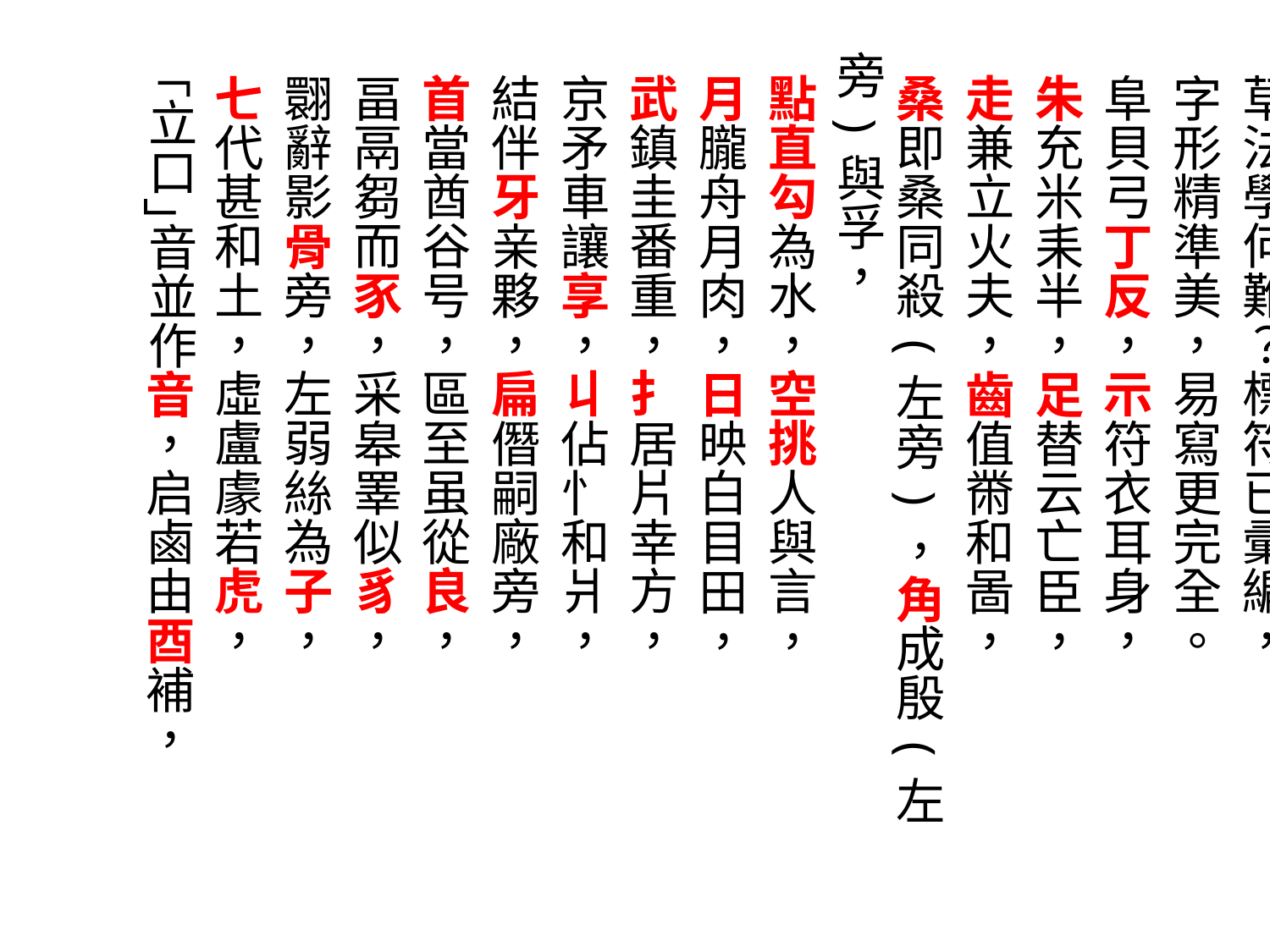

標準草書百韻千字歌訣(紅字表草符或字型)
 草法學何難？標符已彚編，
 字形精準美，易寫更完全。
 阜貝弓丁反，示符衣耳身，
 朱充米耒半，足替云亡臣，
 走兼立火夫，齒值黹和啚，
 桑即桑同殺(左旁)，角成殷(左旁)與孚，
 點直勾為水，空挑人與言，
 月朧舟月肉，日映白目田，
 武鎮圭番重，扌居片幸方，
 京矛車讓享，丩佔忄和爿，
 結伴牙亲夥，扁僭嗣廠旁，
 首當酋谷号，區至虽從良，
 畐鬲芻而豕，采皋睪似豸，
 翾辭影骨旁，左弱絲為子，
 七代甚和土，虛盧豦若虎，
 ｢立口｣音並作音，启鹵由酉補，

#